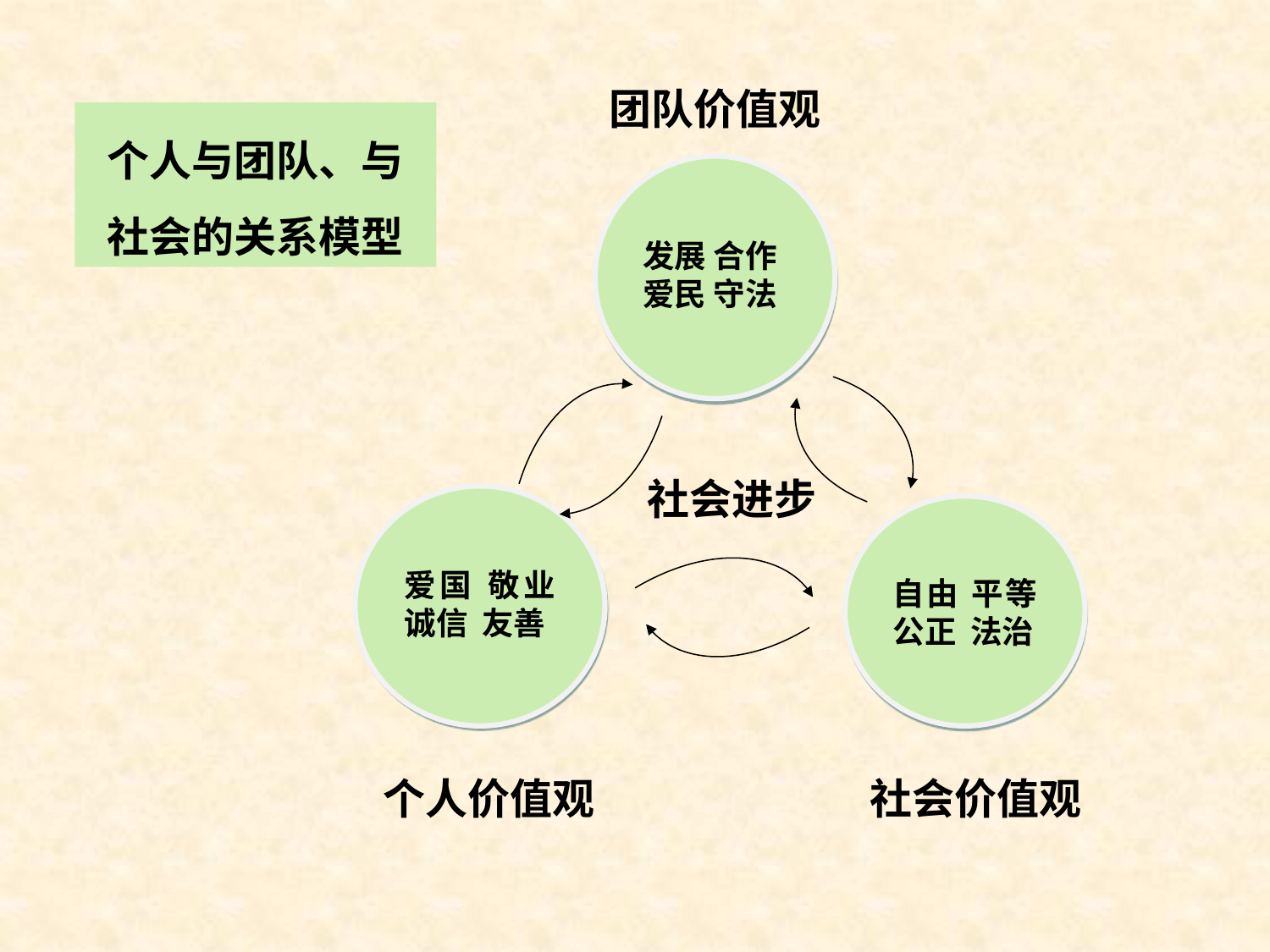

团队价值观
个人与团队、与社会的关系模型

发展 合作
爱民 守法

社会进步

爱国 敬业诚信  友善

自由 平等公正  法治

个人价值观
社会价值观
91